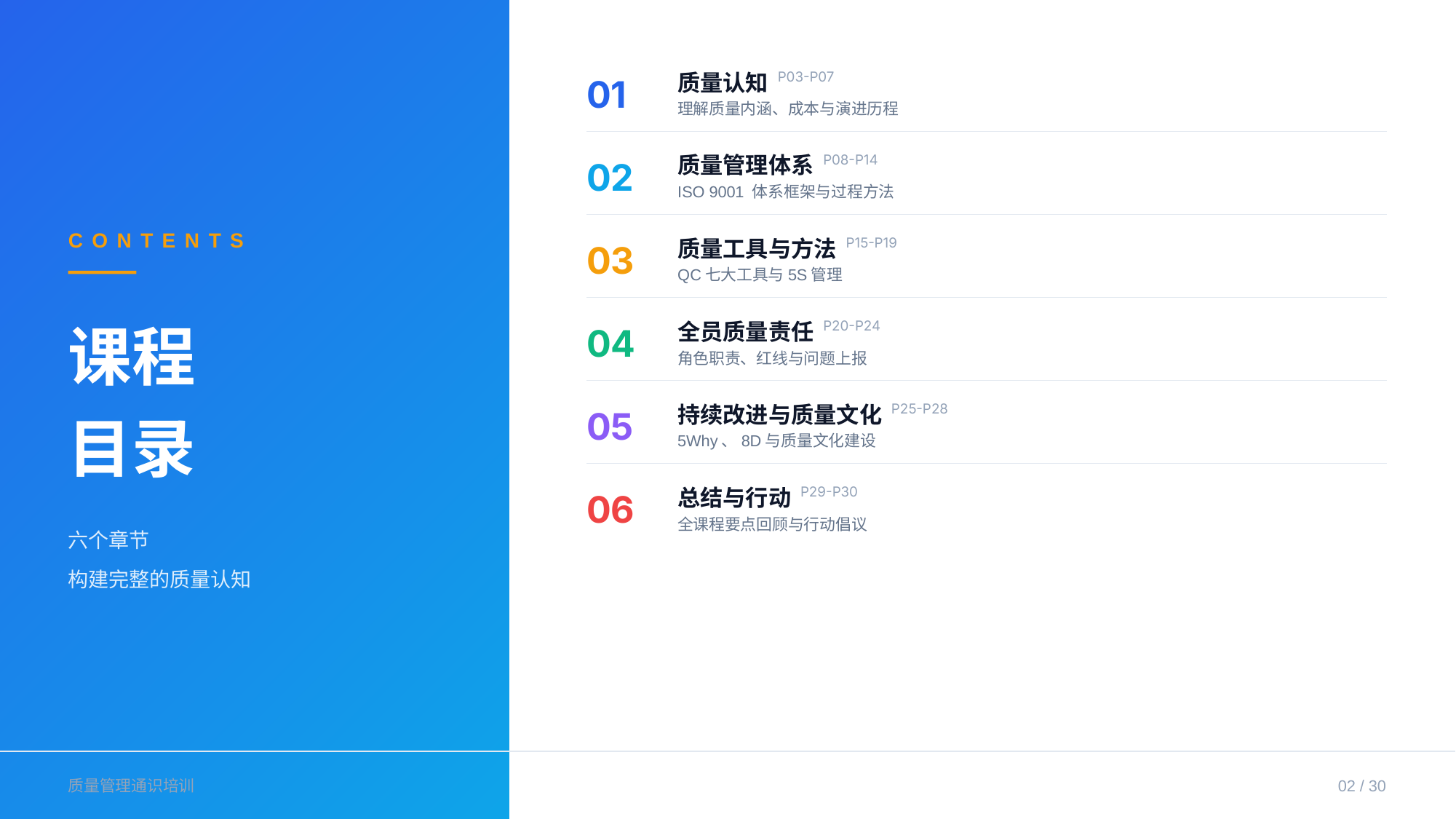

质量认知
P03-P07
01
理解质量内涵、成本与演进历程

质量管理体系
P08-P14
02
ISO 9001 体系框架与过程方法
CONTENTS

质量工具与方法
P15-P19
03
QC七大工具与5S管理

课程
目录

全员质量责任
P20-P24
04
角色职责、红线与问题上报

持续改进与质量文化
P25-P28
05
5Why、8D与质量文化建设
总结与行动
P29-P30
06
六个章节
构建完整的质量认知
全课程要点回顾与行动倡议

质量管理通识培训
02 / 30